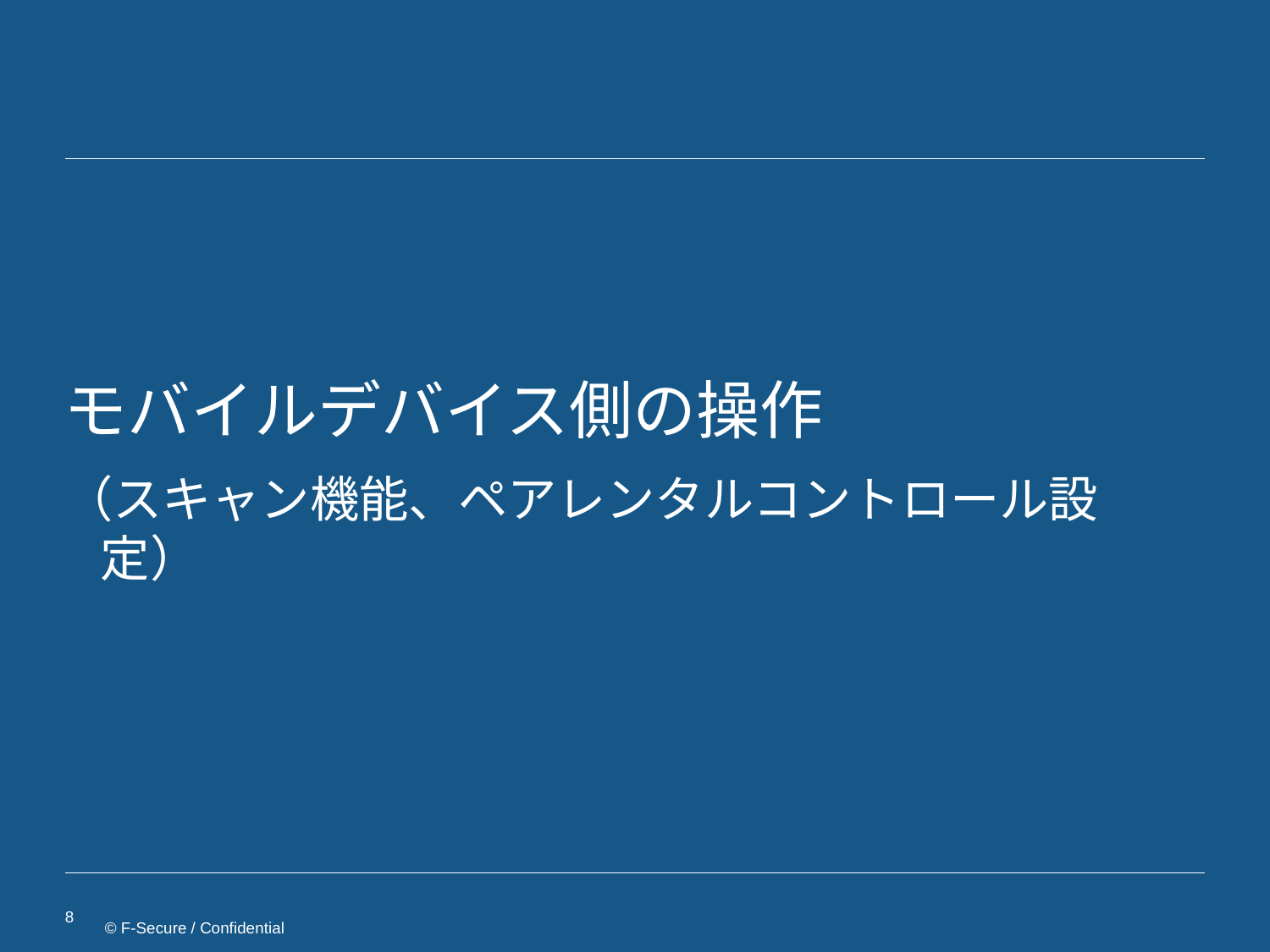

モバイルデバイス側の操作
（スキャン機能、ペアレンタルコントロール設定）
8
© F-Secure / Confidential